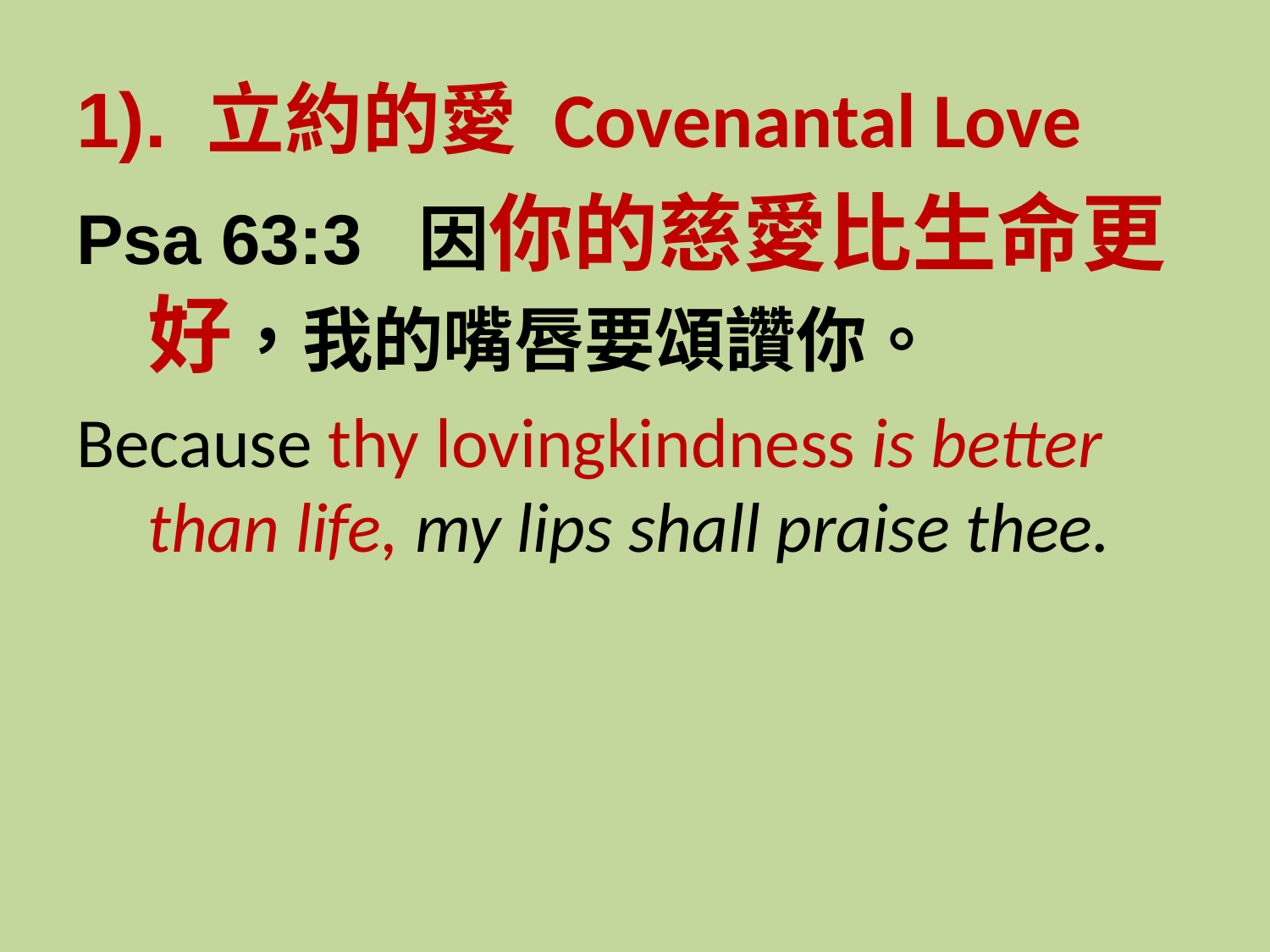

1). 立約的愛 Covenantal Love
Psa 63:3  因你的慈愛比生命更好，我的嘴唇要頌讚你。
Because thy lovingkindness is better than life, my lips shall praise thee.